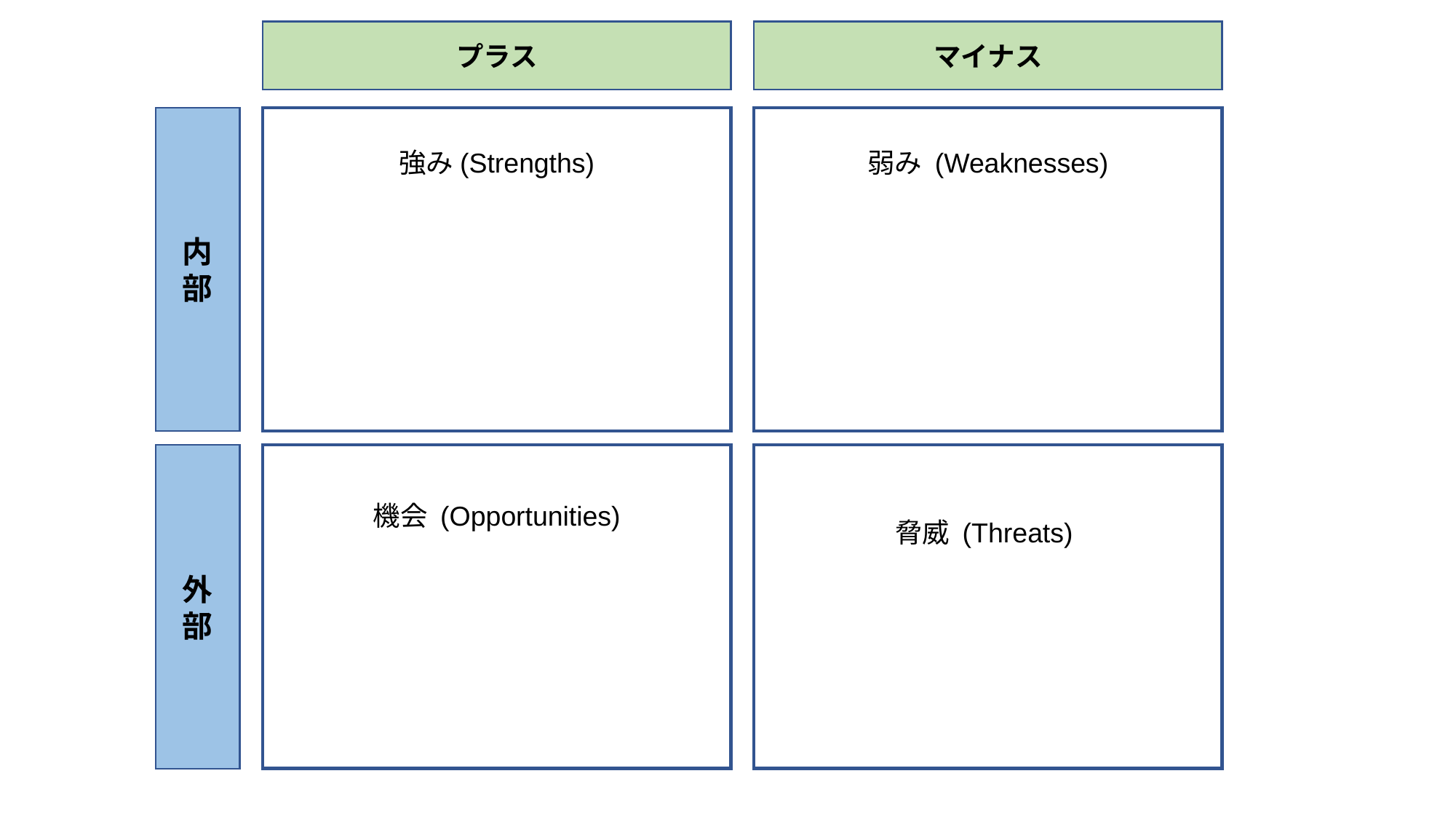

プラス
マイナス
内
部

強み(Strengths)
弱み (Weaknesses)
外
部

機会 (Opportunities)
脅威 (Threats)